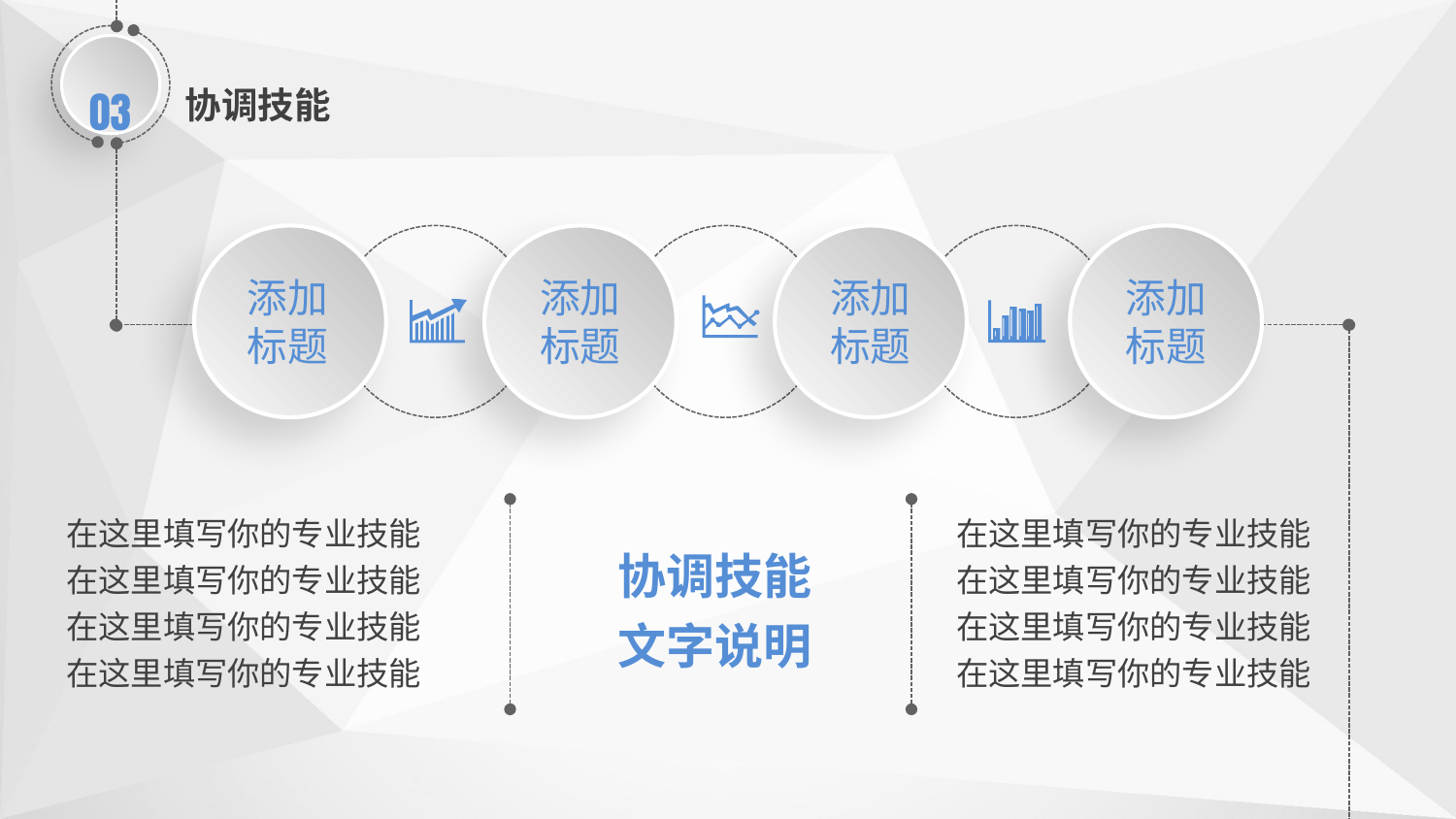

03
协调技能

添加
标题
添加
标题
添加
标题
添加
标题

在这里填写你的专业技能
在这里填写你的专业技能
在这里填写你的专业技能
在这里填写你的专业技能

在这里填写你的专业技能
在这里填写你的专业技能
在这里填写你的专业技能
在这里填写你的专业技能

协调技能
文字说明
延时符